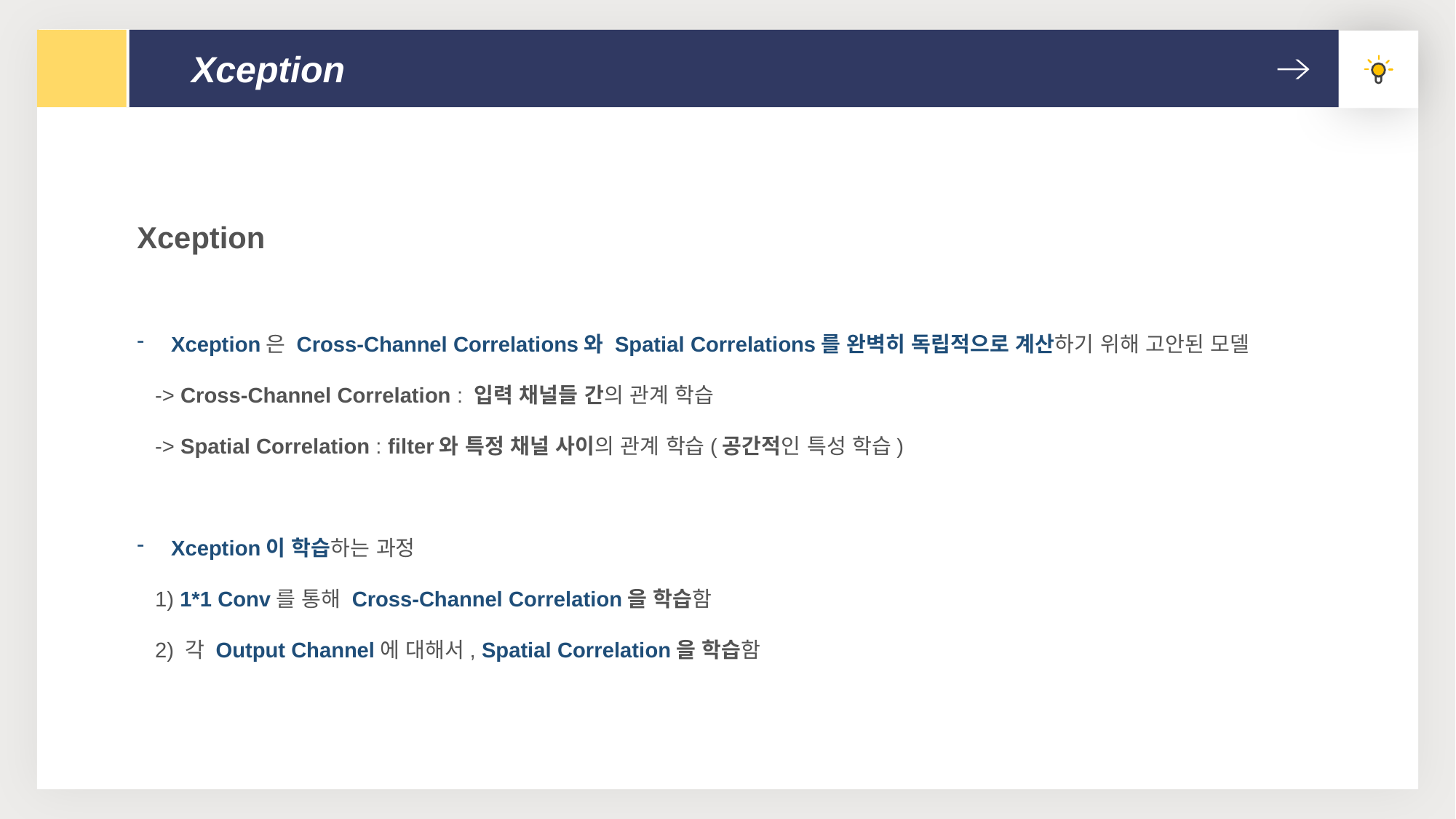

Xception

Xception

Xception은 Cross-Channel Correlations와 Spatial Correlations를 완벽히 독립적으로 계산하기 위해 고안된 모델
   -> Cross-Channel Correlation : 입력 채널들 간의 관계 학습
   -> Spatial Correlation : filter와 특정 채널 사이의 관계 학습(공간적인 특성 학습)

Xception이 학습하는 과정
   1) 1*1 Conv를 통해 Cross-Channel Correlation을 학습함
   2) 각 Output Channel에 대해서, Spatial Correlation을 학습함